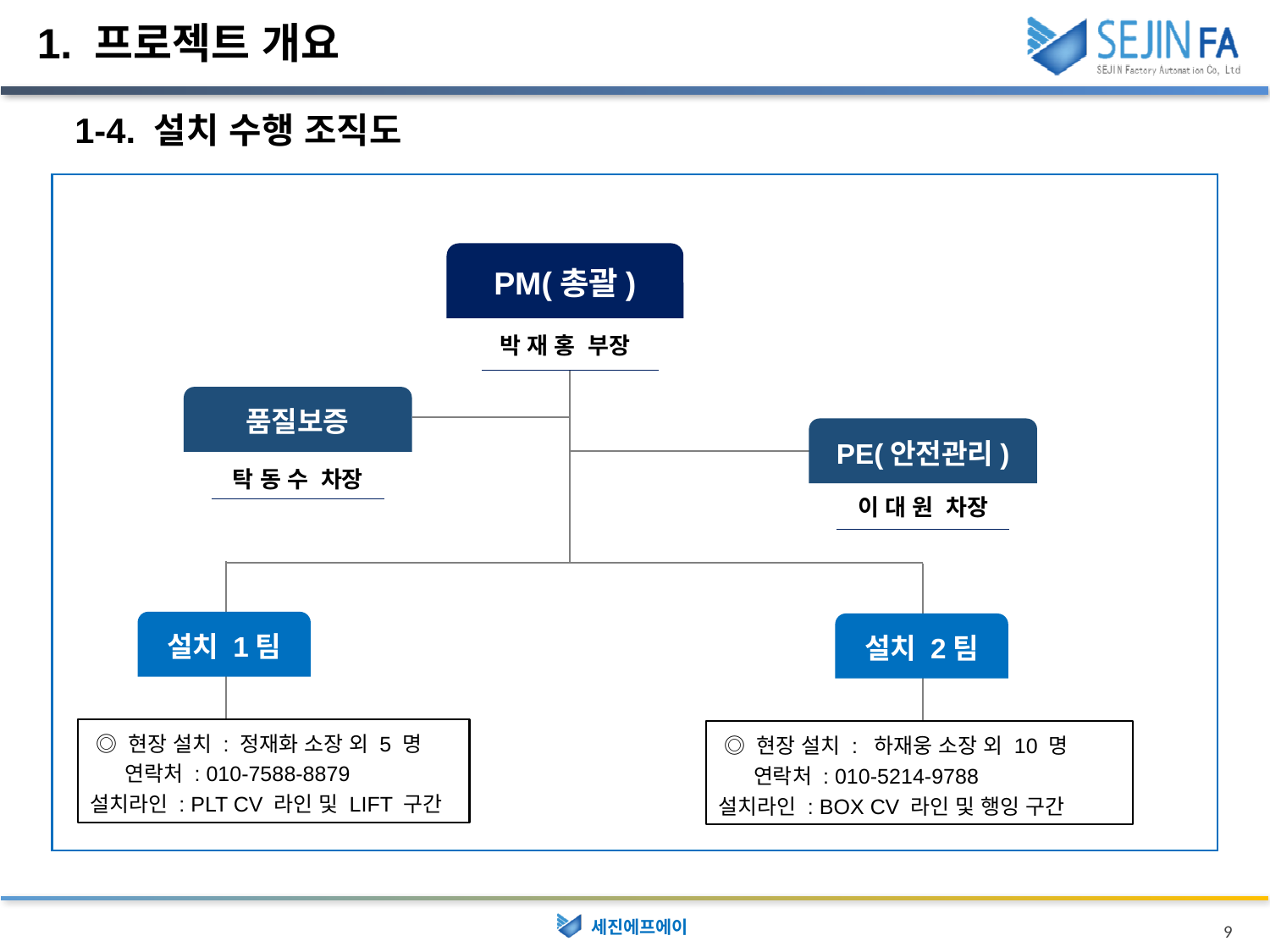

1. 프로젝트 개요
1-4. 설치 수행 조직도

PM(총괄)
박 재 홍  부장
품질보증
PE(안전관리)
탁 동 수  차장
이 대 원  차장
설치 1팀
설치 2팀
 ◎ 현장 설치 : 정재화 소장 외 5 명
     연락처 : 010-7588-8879
설치라인 : PLT CV 라인 및 LIFT 구간
 ◎ 현장 설치 :  하재웅 소장 외 10 명
     연락처 : 010-5214-9788
설치라인 : BOX CV 라인 및 행잉 구간
9